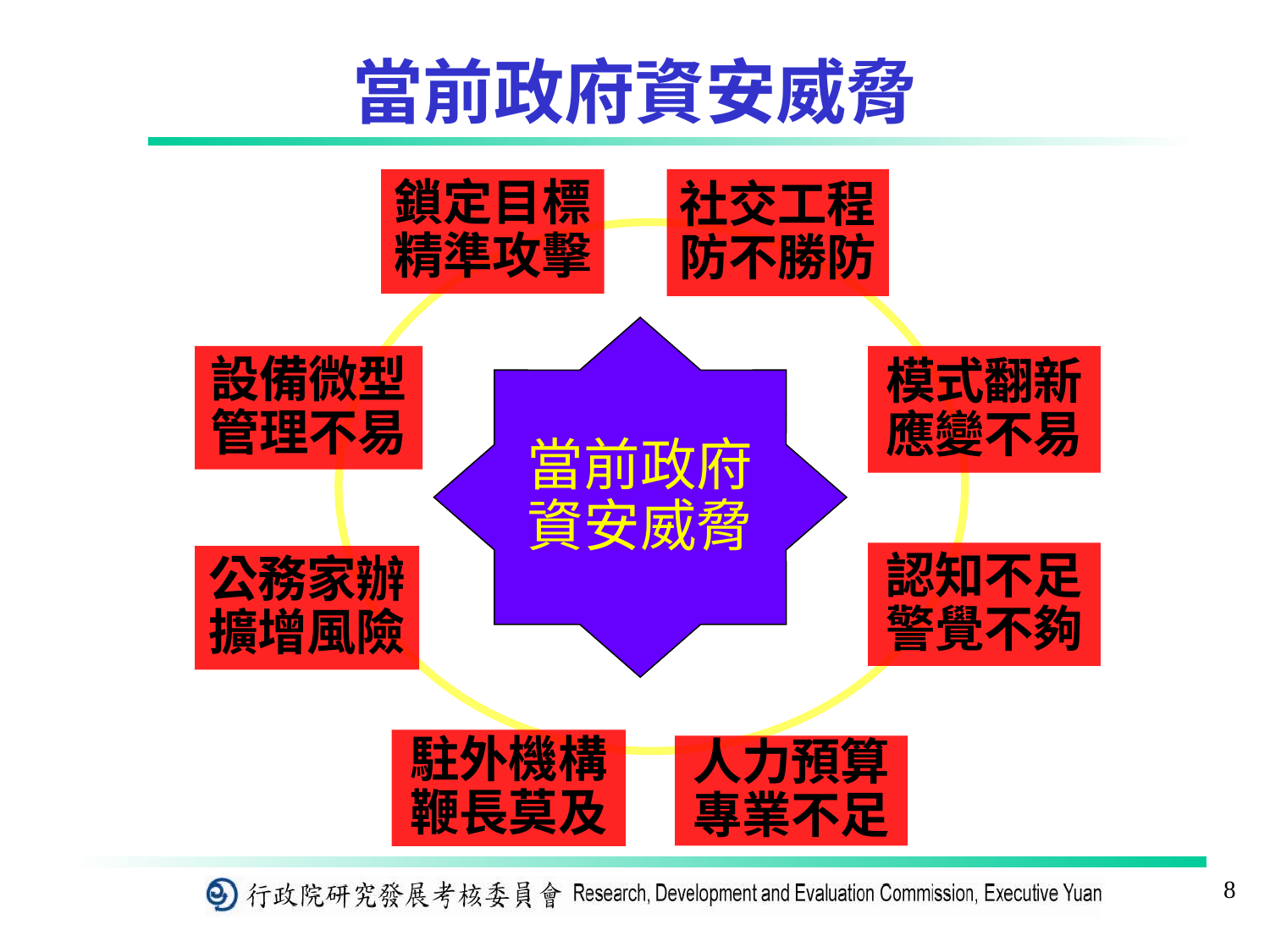

當前政府資安威脅
鎖定目標
精準攻擊
社交工程
防不勝防

當前政府
資安威脅
設備微型
管理不易
模式翻新
應變不易
認知不足
警覺不夠
公務家辦
擴增風險
駐外機構
鞭長莫及
人力預算
專業不足
8